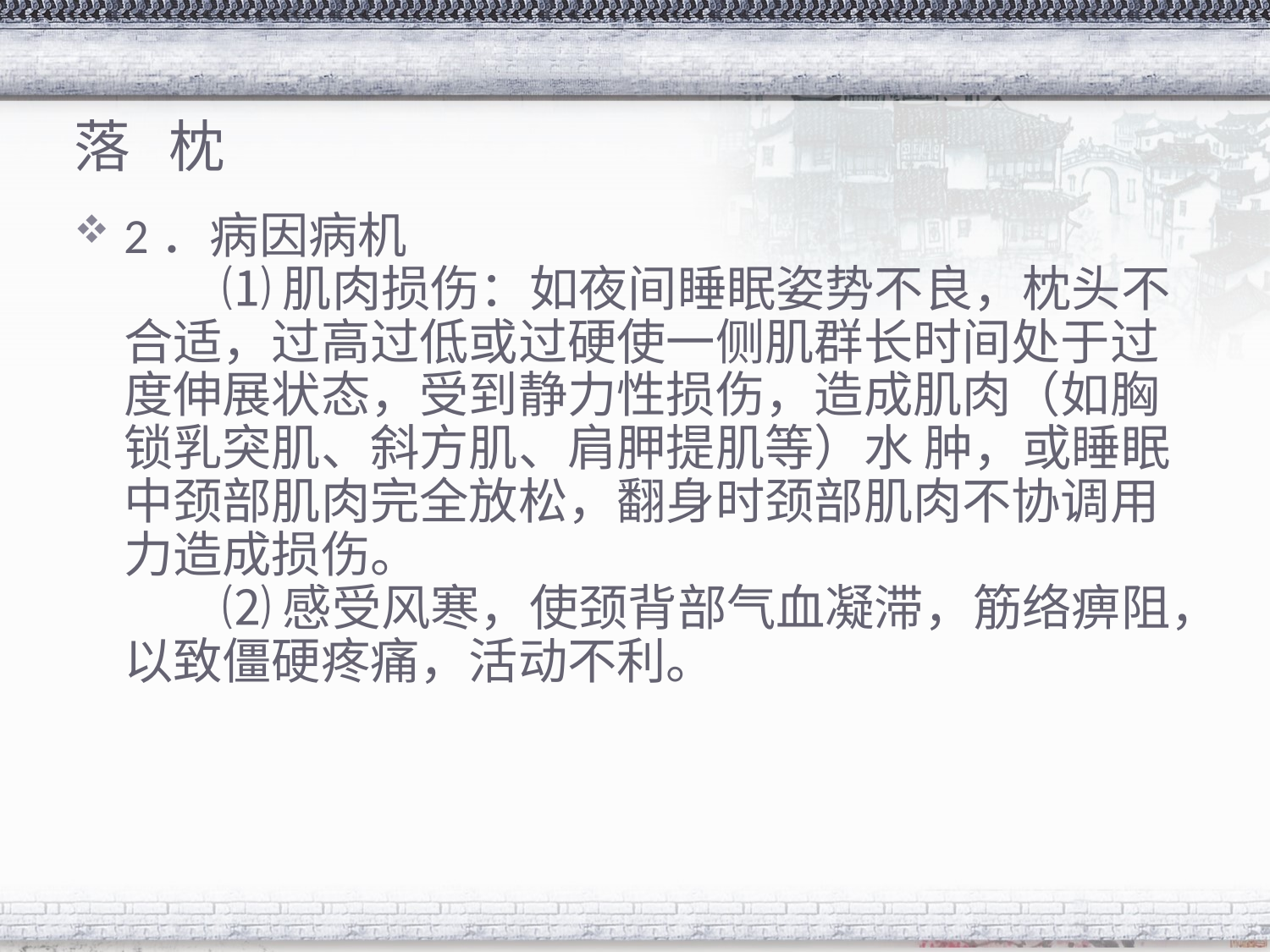

# 落   枕
2．病因病机
　　⑴ 肌肉损伤：如夜间睡眠姿势不良，枕头不合适，过高过低或过硬使一侧肌群长时间处于过度伸展状态，受到静力性损伤，造成肌肉（如胸锁乳突肌、斜方肌、肩胛提肌等）水 肿，或睡眠中颈部肌肉完全放松，翻身时颈部肌肉不协调用力造成损伤。
　　⑵ 感受风寒，使颈背部气血凝滞，筋络痹阻，以致僵硬疼痛，活动不利。